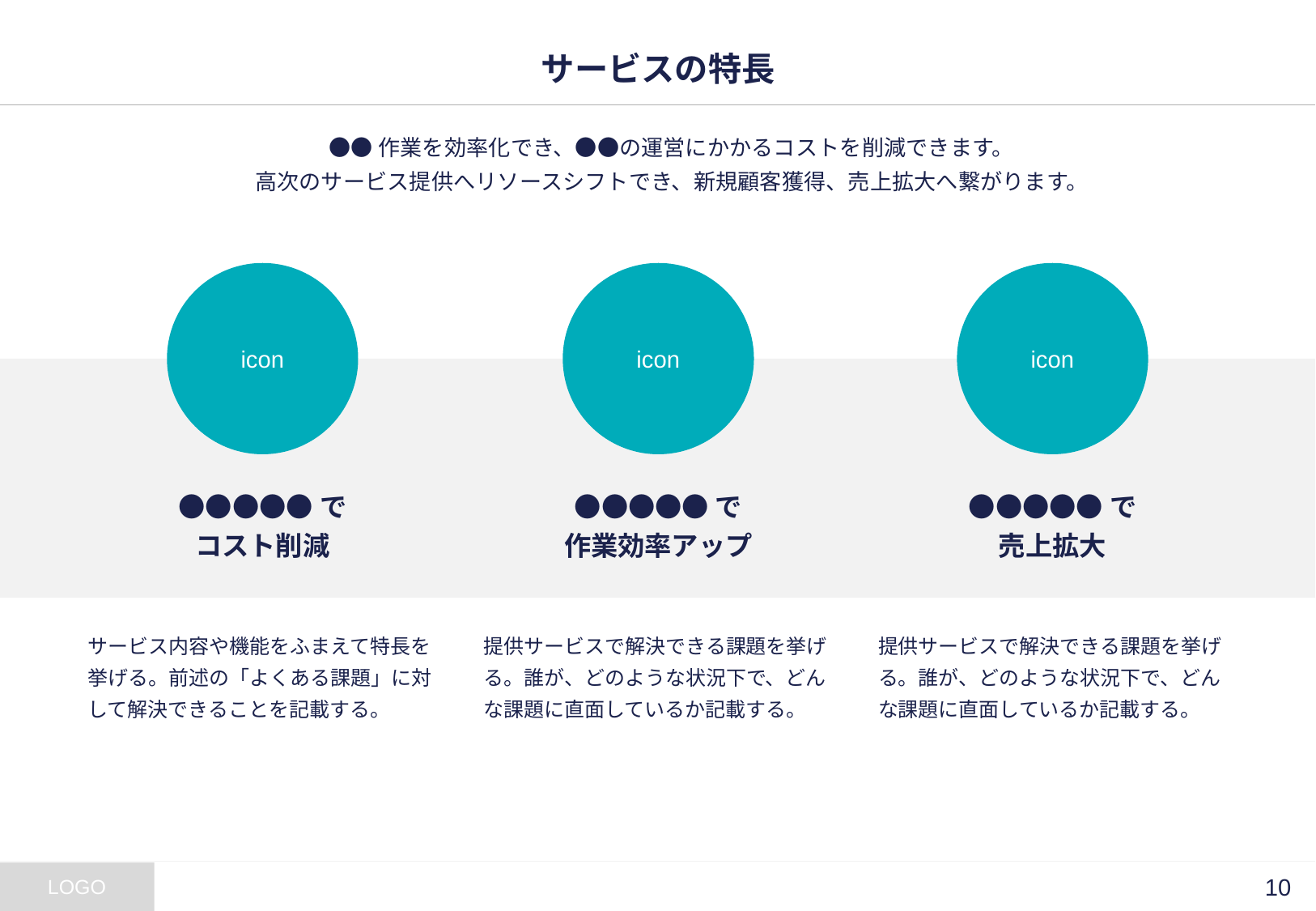

# サービスの特長
●●作業を効率化でき、●●の運営にかかるコストを削減できます。
高次のサービス提供へリソースシフトでき、新規顧客獲得、売上拡大へ繋がります。
icon
icon
icon

●●●●●で
コスト削減
●●●●●で
作業効率アップ
●●●●●で
売上拡大
サービス内容や機能をふまえて特長を挙げる。前述の「よくある課題」に対して解決できることを記載する。
提供サービスで解決できる課題を挙げる。誰が、どのような状況下で、どんな課題に直面しているか記載する。
提供サービスで解決できる課題を挙げる。誰が、どのような状況下で、どんな課題に直面しているか記載する。

10